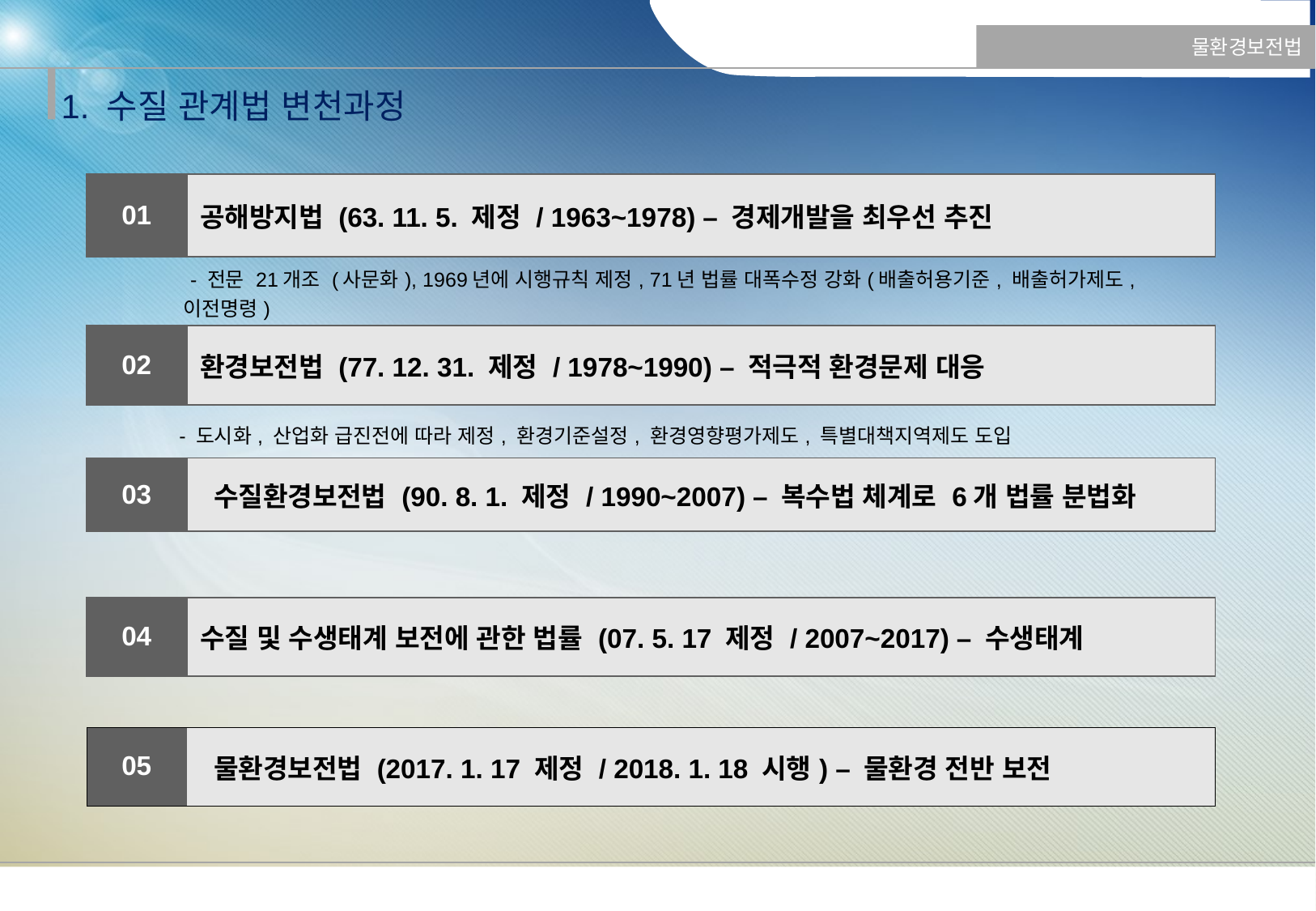

물환경보전법
1. 수질 관계법 변천과정
| 01 | 공해방지법 (63. 11. 5. 제정 / 1963~1978) – 경제개발을 최우선 추진 |
| --- | --- |
| - 전문 21개조 (사문화), 1969년에 시행규칙 제정, 71년 법률 대폭수정 강화(배출허용기준, 배출허가제도, 이전명령) |  |
| 02 | 환경보전법 (77. 12. 31. 제정 / 1978~1990) – 적극적 환경문제 대응 |
| - 도시화, 산업화 급진전에 따라 제정, 환경기준설정, 환경영향평가제도, 특별대책지역제도 도입 |  |
| 03 | 수질환경보전법 (90. 8. 1. 제정 / 1990~2007) – 복수법 체계로 6개 법률 분법화 |
|  |  |
| 04 | 수질 및 수생태계 보전에 관한 법률 (07. 5. 17 제정 / 2007~2017) – 수생태계 |
|  |  |
| 05 | 물환경보전법 (2017. 1. 17 제정 / 2018. 1. 18 시행) – 물환경 전반 보전 |
|  |  |